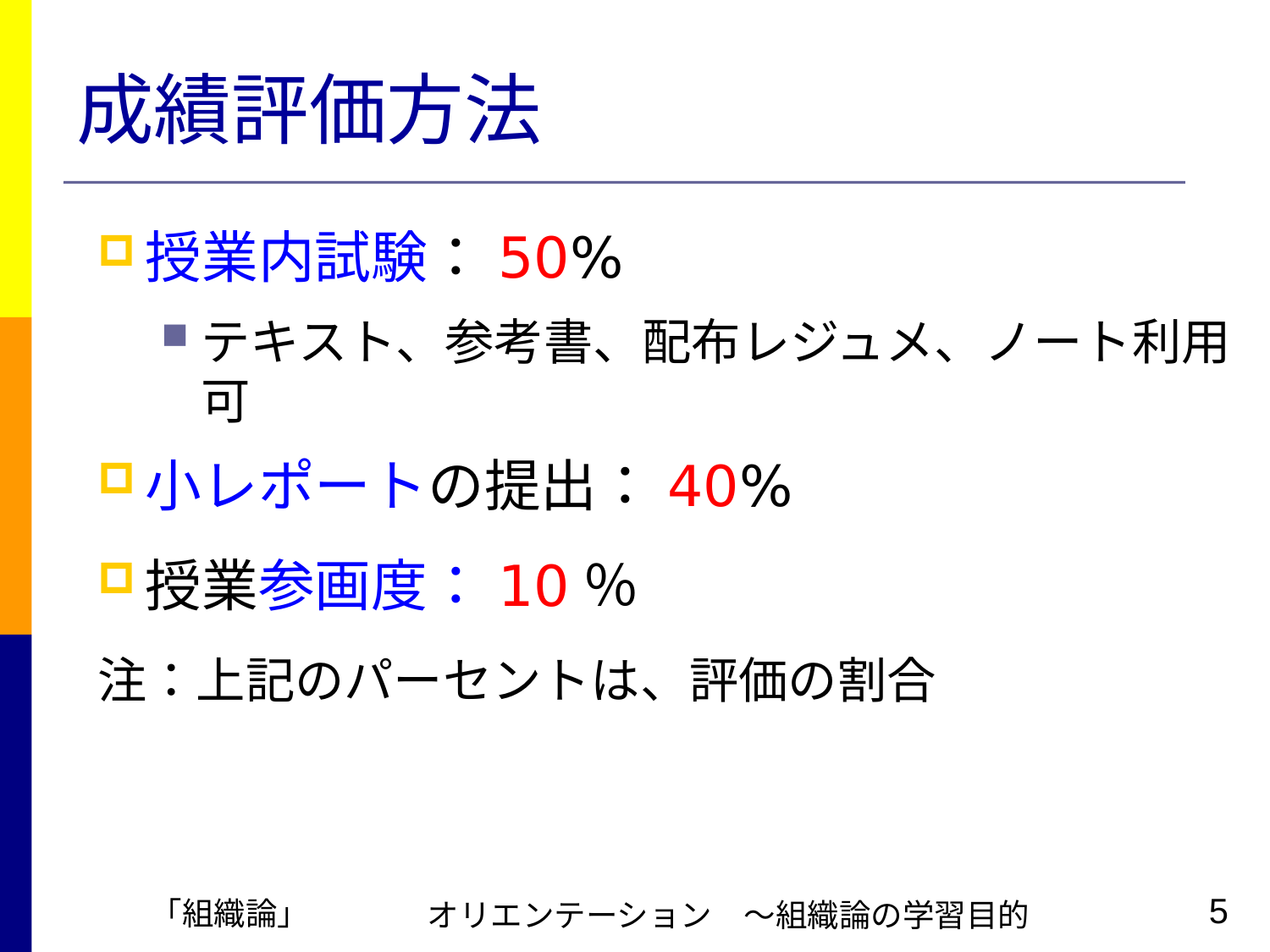

# 成績評価方法
授業内試験：50%
テキスト、参考書、配布レジュメ、ノート利用可
小レポートの提出：40%
授業参画度：10％
注：上記のパーセントは、評価の割合
「組織論」
オリエンテーション　～組織論の学習目的
5